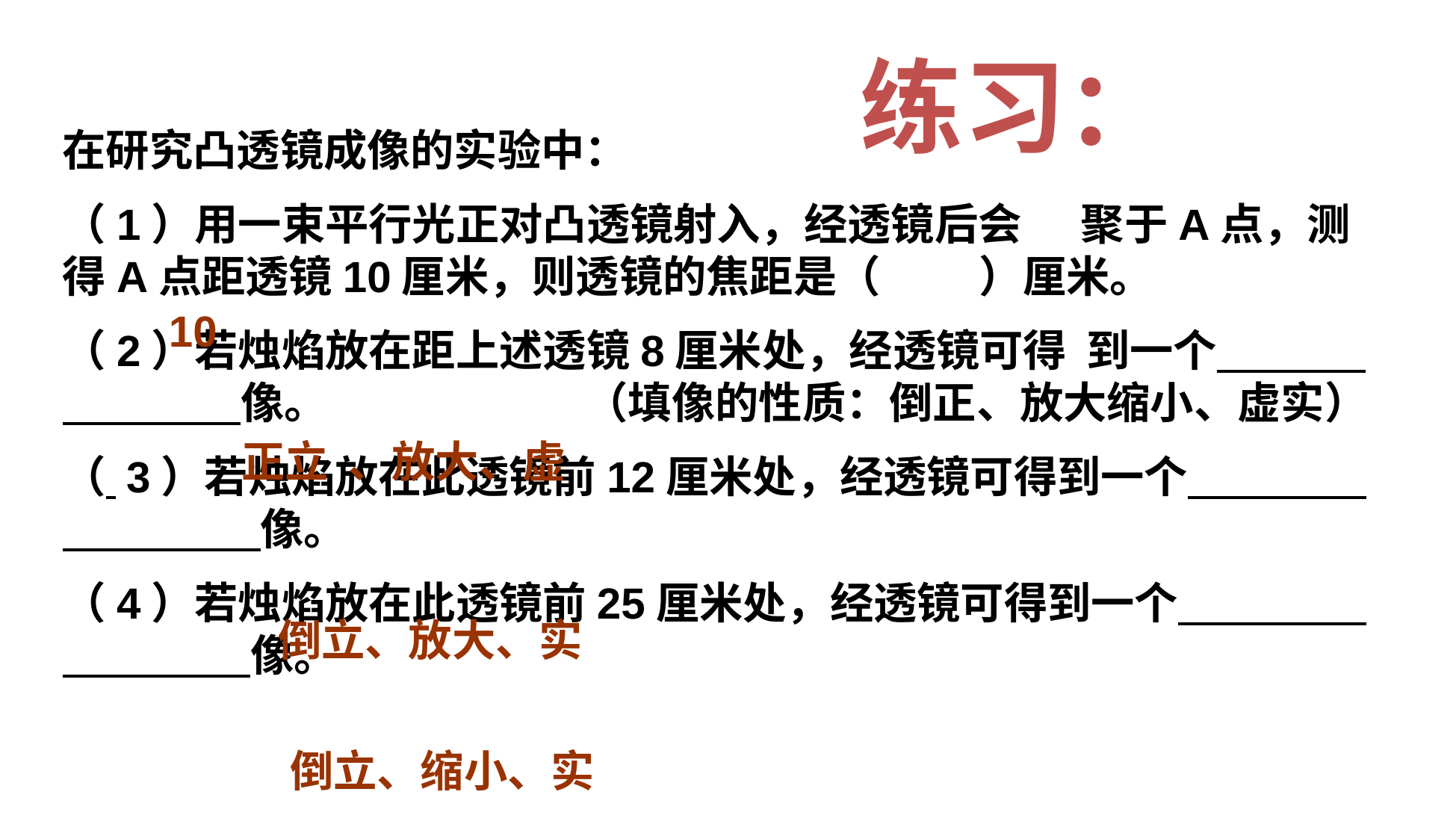

练习：
在研究凸透镜成像的实验中：
（1）用一束平行光正对凸透镜射入，经透镜后会      聚于A点，测得A点距透镜10厘米，则透镜的焦距是（          ）厘米。
（2）若烛焰放在距上述透镜8厘米处，经透镜可得  到一个                                  像。                          （填像的性质：倒正、放大缩小、虚实）
（ 3）若烛焰放在此透镜前12厘米处，经透镜可得到一个                                       像。
（4）若烛焰放在此透镜前25厘米处，经透镜可得到一个                                       像。

10
正立  、放大、虚
倒立、放大、实
倒立、缩小、实